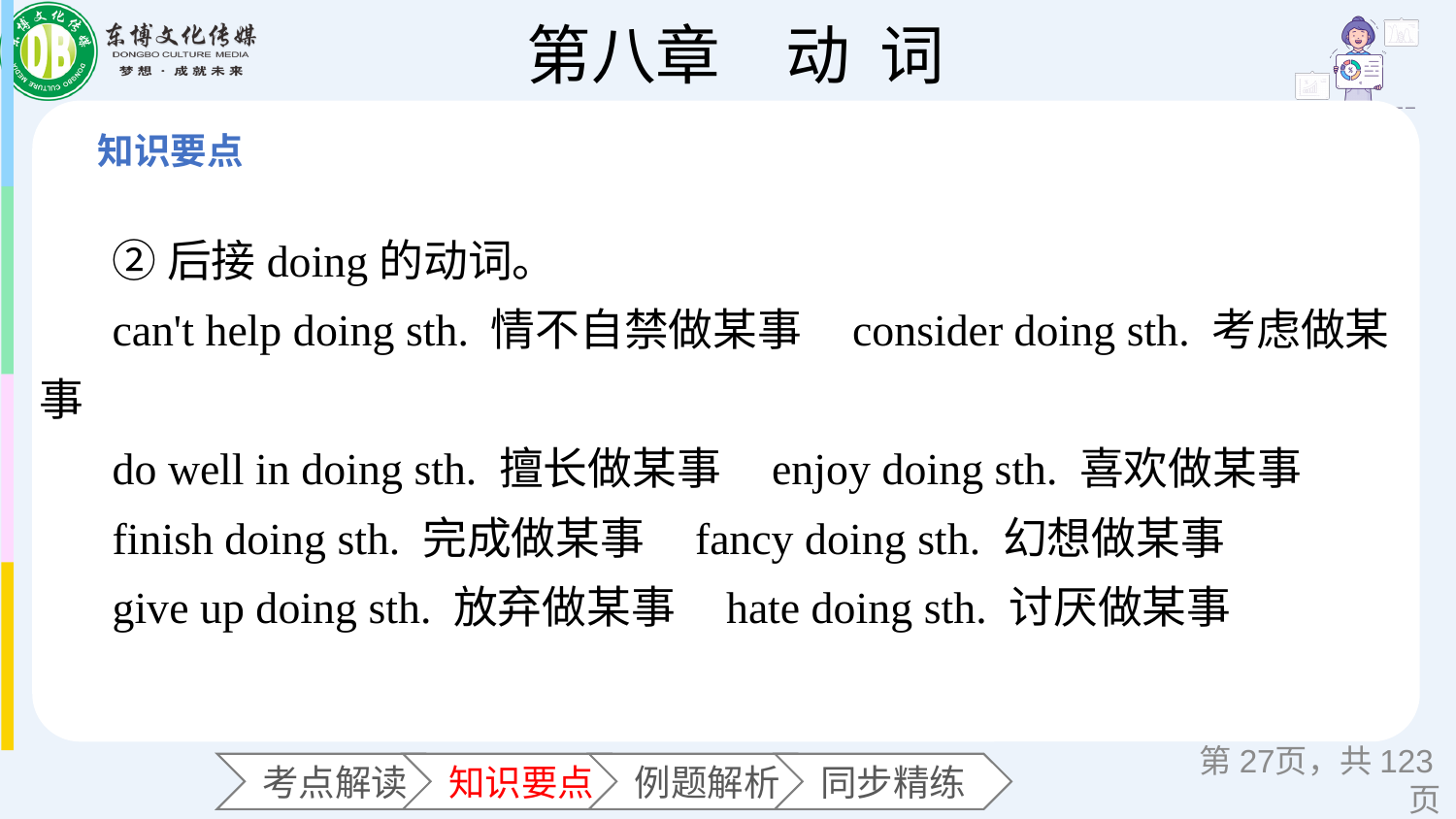

②后接doing的动词。
can't help doing sth. 情不自禁做某事    consider doing sth. 考虑做某事
do well in doing sth. 擅长做某事    enjoy doing sth. 喜欢做某事
finish doing sth. 完成做某事    fancy doing sth. 幻想做某事
give up doing sth. 放弃做某事    hate doing sth. 讨厌做某事

第27页，共123页